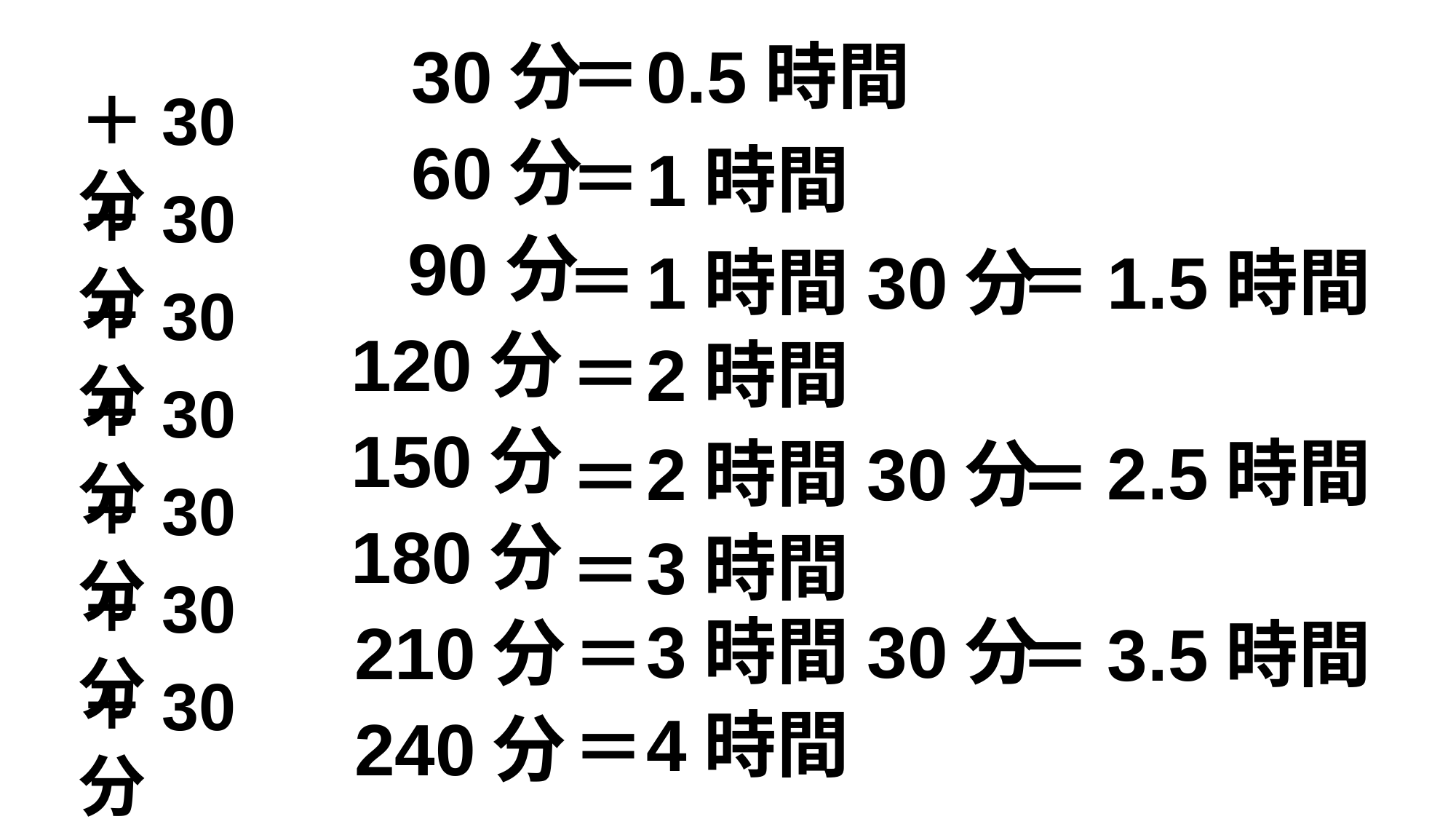

0.5時間
30分
＝
＋30分
60分
1時間
＝
＋30分
90分
1時間30分
＝
1.5時間
＝
＋30分
120分
2時間
＝
＋30分
150分
2.5時間
2時間30分
＝
＝
＋30分
180分
3時間
＝
＋30分
3時間30分
210分
3.5時間
＝
＝
＋30分
4時間
＝
240分